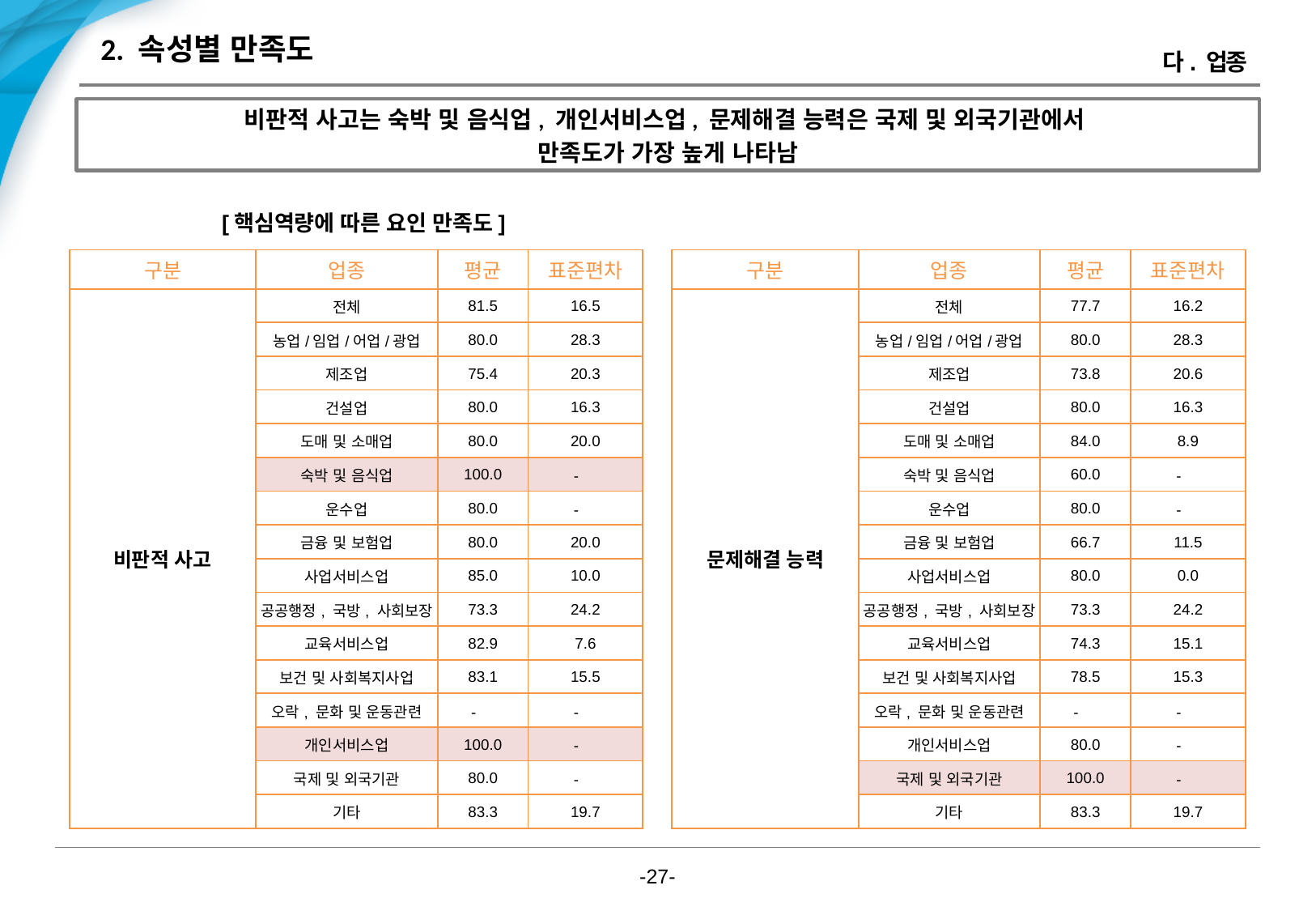

# 2. 속성별 만족도
다. 업종
비판적 사고는 숙박 및 음식업, 개인서비스업, 문제해결 능력은 국제 및 외국기관에서
만족도가 가장 높게 나타남
[핵심역량에 따른 요인 만족도]
| 구분 | 업종 | 평균 | 표준편차 |
| --- | --- | --- | --- |
| 비판적 사고 | 전체 | 81.5 | 16.5 |
|  | 농업/임업/어업/광업 | 80.0 | 28.3 |
|  | 제조업 | 75.4 | 20.3 |
|  | 건설업 | 80.0 | 16.3 |
|  | 도매 및 소매업 | 80.0 | 20.0 |
|  | 숙박 및 음식업 | 100.0 | - |
|  | 운수업 | 80.0 | - |
|  | 금융 및 보험업 | 80.0 | 20.0 |
|  | 사업서비스업 | 85.0 | 10.0 |
|  | 공공행정, 국방, 사회보장 | 73.3 | 24.2 |
|  | 교육서비스업 | 82.9 | 7.6 |
|  | 보건 및 사회복지사업 | 83.1 | 15.5 |
|  | 오락, 문화 및 운동관련 | - | - |
|  | 개인서비스업 | 100.0 | - |
|  | 국제 및 외국기관 | 80.0 | - |
|  | 기타 | 83.3 | 19.7 |
| 구분 | 업종 | 평균 | 표준편차 |
| --- | --- | --- | --- |
| 문제해결 능력 | 전체 | 77.7 | 16.2 |
|  | 농업/임업/어업/광업 | 80.0 | 28.3 |
|  | 제조업 | 73.8 | 20.6 |
|  | 건설업 | 80.0 | 16.3 |
|  | 도매 및 소매업 | 84.0 | 8.9 |
|  | 숙박 및 음식업 | 60.0 | - |
|  | 운수업 | 80.0 | - |
|  | 금융 및 보험업 | 66.7 | 11.5 |
|  | 사업서비스업 | 80.0 | 0.0 |
|  | 공공행정, 국방, 사회보장 | 73.3 | 24.2 |
|  | 교육서비스업 | 74.3 | 15.1 |
|  | 보건 및 사회복지사업 | 78.5 | 15.3 |
|  | 오락, 문화 및 운동관련 | - | - |
|  | 개인서비스업 | 80.0 | - |
|  | 국제 및 외국기관 | 100.0 | - |
|  | 기타 | 83.3 | 19.7 |
-27-